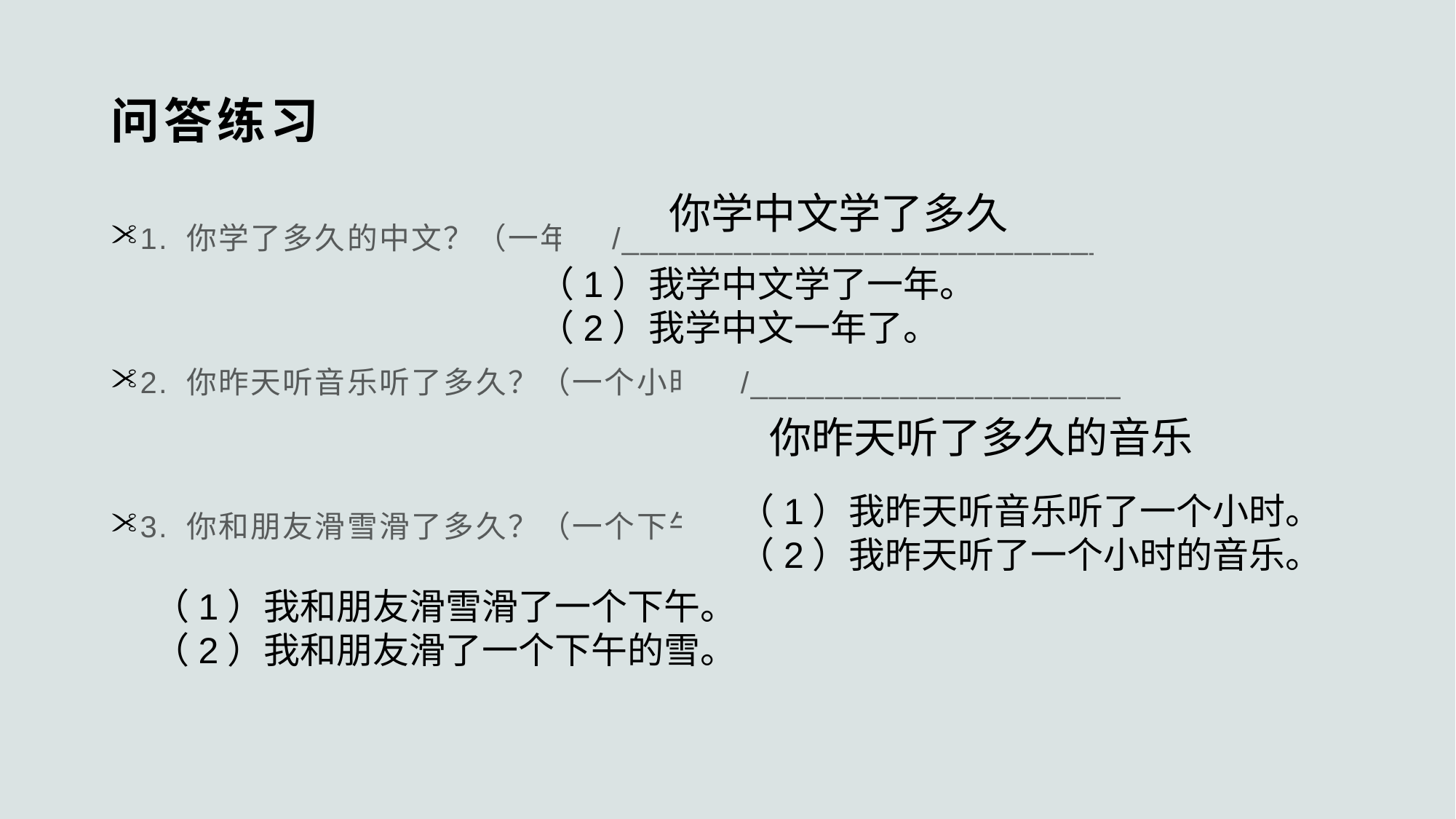

# 问答练习
你学中文学了多久
1. 你学了多久的中文？（一年）/___________________________?

2. 你昨天听音乐听了多久？（一个小时）/_____________________?

3. 你和朋友滑雪滑了多久？（一个下午）
（1）我学中文学了一年。
（2）我学中文一年了。

你昨天听了多久的音乐
（1）我昨天听音乐听了一个小时。
（2）我昨天听了一个小时的音乐。
（1）我和朋友滑雪滑了一个下午。
（2）我和朋友滑了一个下午的雪。